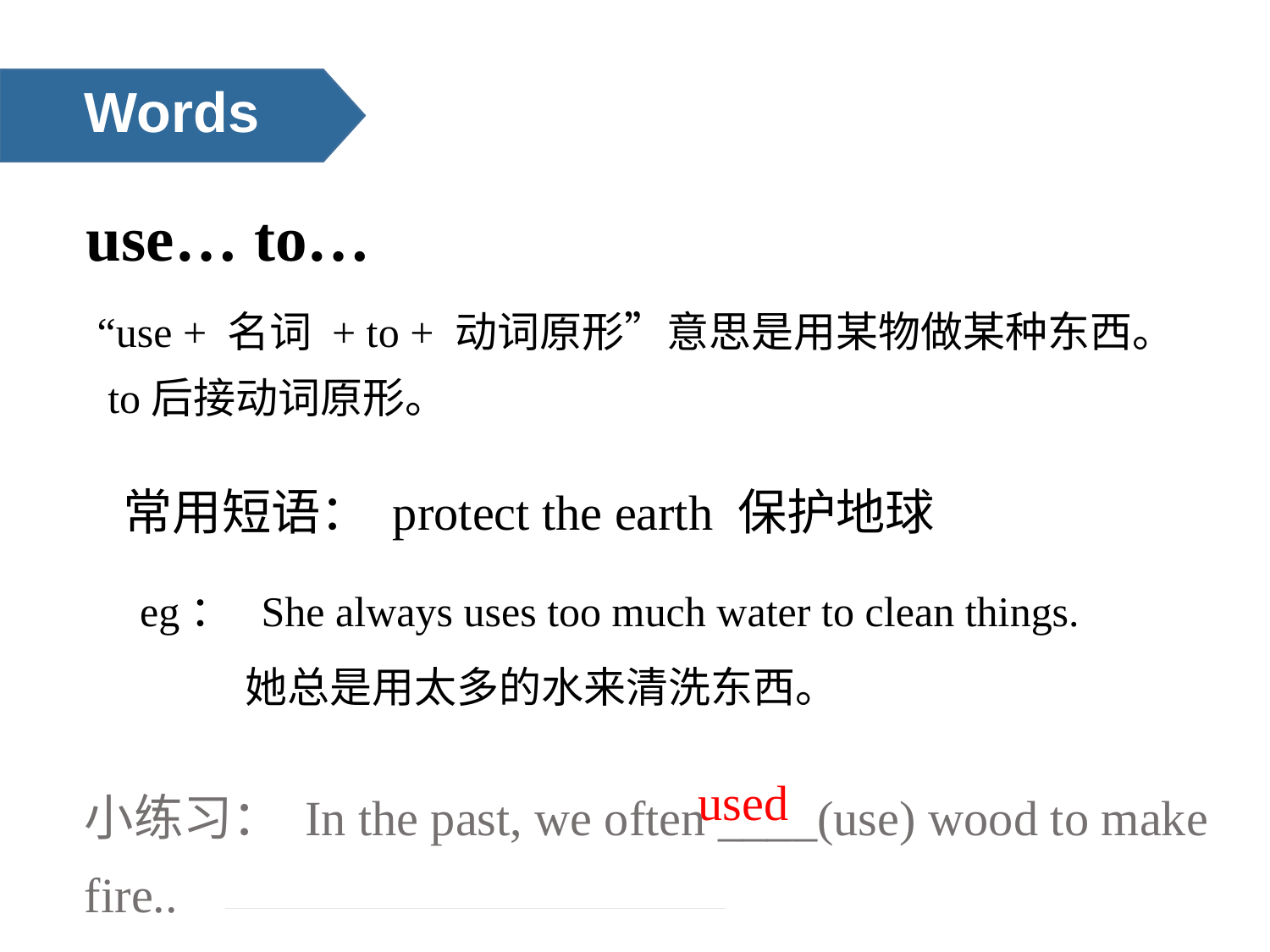

Words
use… to…
“use + 名词 + to + 动词原形”意思是用某物做某种东西。
 to后接动词原形。
常用短语： protect the earth 保护地球
eg：  She always uses too much water to clean things.
          她总是用太多的水来清洗东西。

小练习： In the past, we often ____(use) wood to make fire..
used